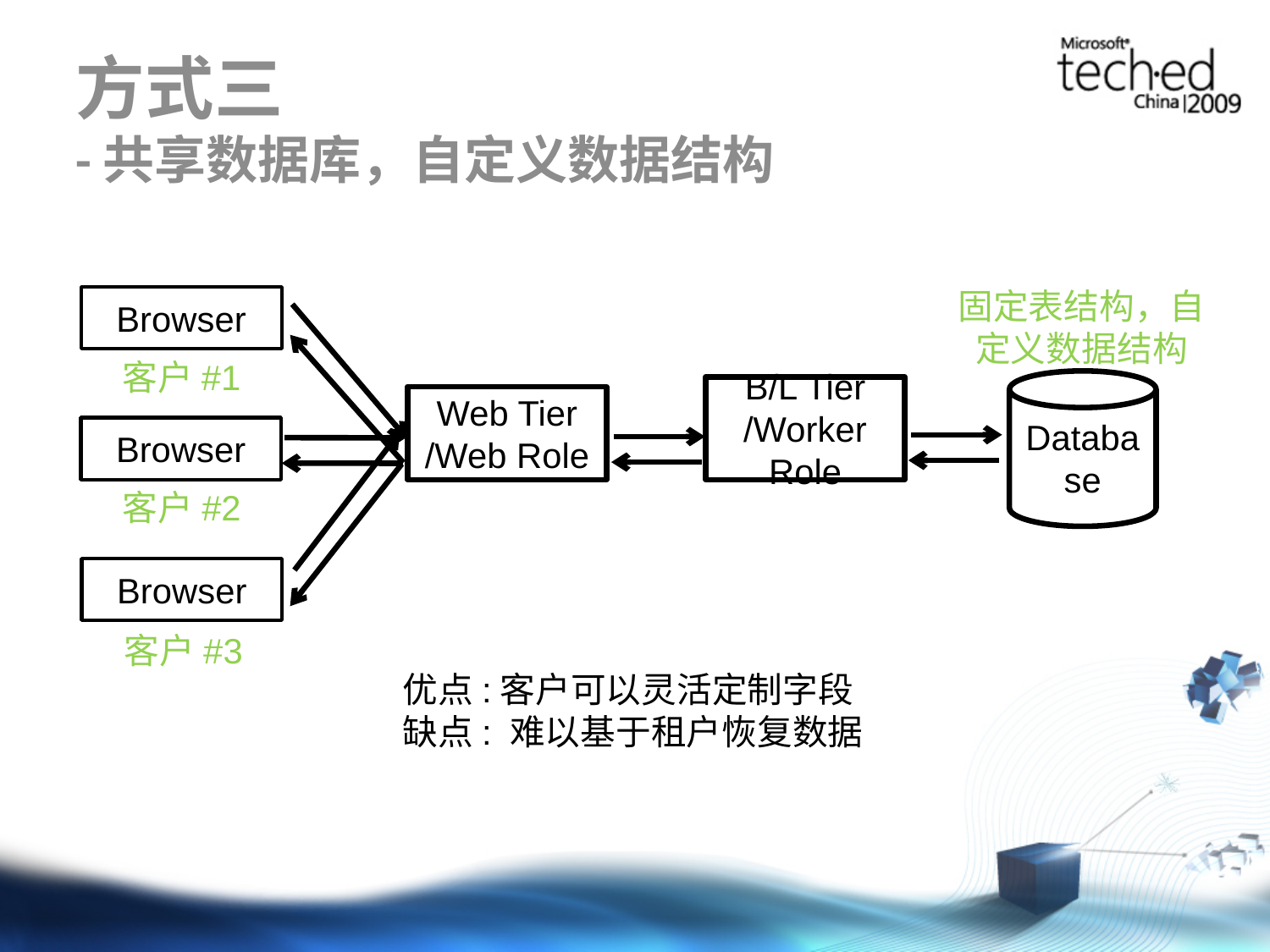

# 方式三 -共享数据库，自定义数据结构
固定表结构，自定义数据结构
Browser
客户#1
Database
B/L Tier
/Worker Role
Web Tier
/Web Role
Browser
客户#2
Browser
客户#3
优点:客户可以灵活定制字段
缺点: 难以基于租户恢复数据